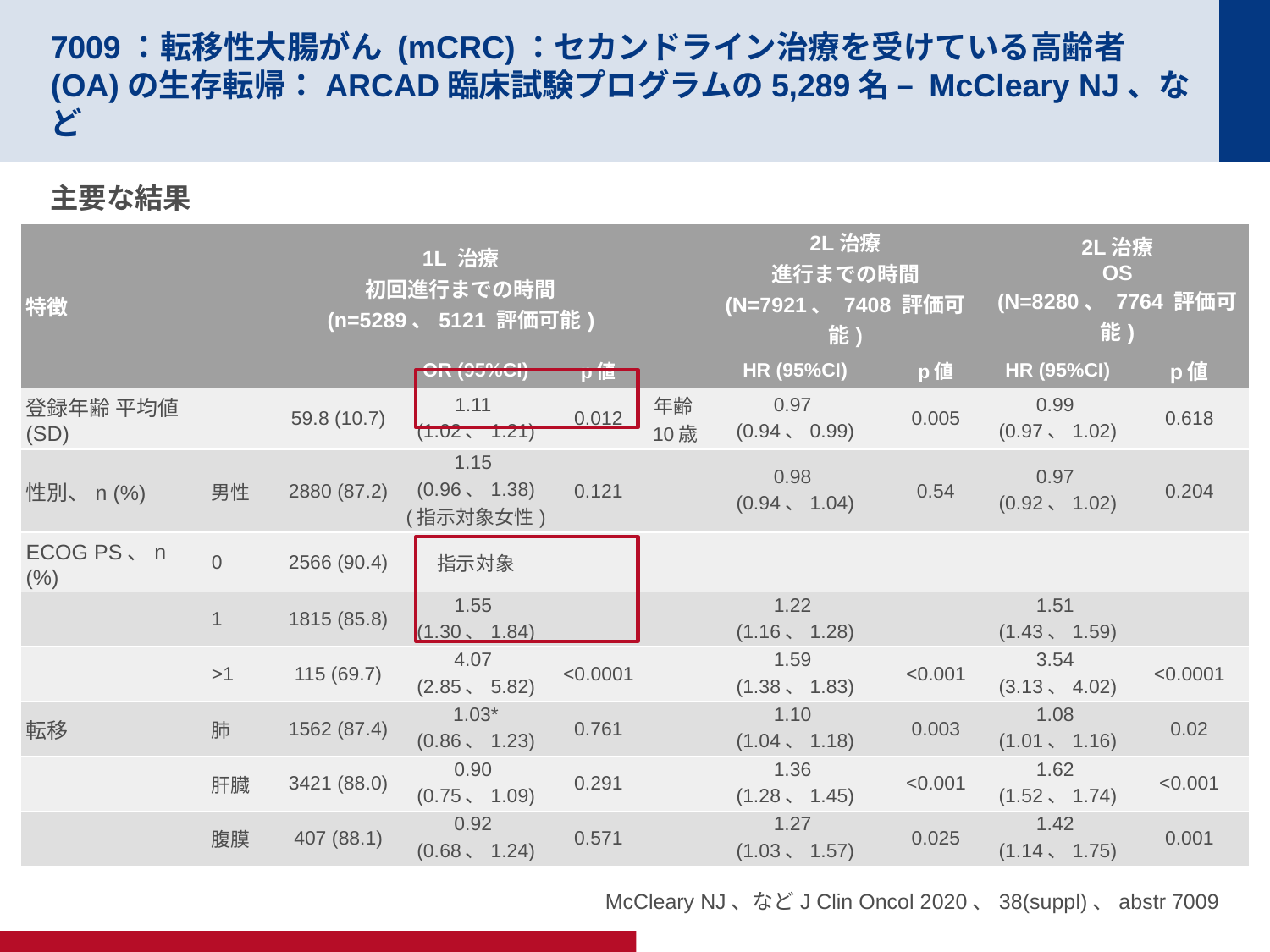

# 7009：転移性大腸がん (mCRC)：セカンドライン治療を受けている高齢者(OA)の生存転帰：ARCAD臨床試験プログラムの5,289名 – McCleary NJ、など
主要な結果

| 特徴 |  | 1L 治療 初回進行までの時間 (n=5289、5121 評価可能) |  |  |  | 2L治療 進行までの時間 (N=7921、 7408 評価可能) |  | 2L治療 OS (N=8280、 7764 評価可能) |  |
| --- | --- | --- | --- | --- | --- | --- | --- | --- | --- |
|  |  |  | OR (95%CI) | p値 |  | HR (95%CI) | p値 | HR (95%CI) | p値 |
| 登録年齢 平均値 (SD) |  | 59.8 (10.7) | 1.11 (1.02、1.21) | 0.012 | 年齢 10歳 | 0.97 (0.94、0.99) | 0.005 | 0.99 (0.97、1.02) | 0.618 |
| 性別、n (%) | 男性 | 2880 (87.2) | 1.15 (0.96、1.38) (指示対象女性) | 0.121 |  | 0.98 (0.94、1.04) | 0.54 | 0.97 (0.92、1.02) | 0.204 |
| ECOG PS、n (%) | 0 | 2566 (90.4) | 指示対象 |  |  |  |  |  |  |
|  | 1 | 1815 (85.8) | 1.55 (1.30、1.84) |  |  | 1.22 (1.16、1.28) |  | 1.51 (1.43、1.59) |  |
|  | >1 | 115 (69.7) | 4.07 (2.85、5.82) | <0.0001 |  | 1.59 (1.38、1.83) | <0.001 | 3.54 (3.13、4.02) | <0.0001 |
| 転移 | 肺 | 1562 (87.4) | 1.03\* (0.86、1.23) | 0.761 |  | 1.10 (1.04、1.18) | 0.003 | 1.08 (1.01、1.16) | 0.02 |
|  | 肝臓 | 3421 (88.0) | 0.90 (0.75、1.09) | 0.291 |  | 1.36 (1.28、1.45) | <0.001 | 1.62 (1.52、1.74) | <0.001 |
|  | 腹膜 | 407 (88.1) | 0.92 (0.68、1.24) | 0.571 |  | 1.27 (1.03、1.57) | 0.025 | 1.42 (1.14、1.75) | 0.001 |

McCleary NJ、などJ Clin Oncol 2020、38(suppl)、abstr 7009